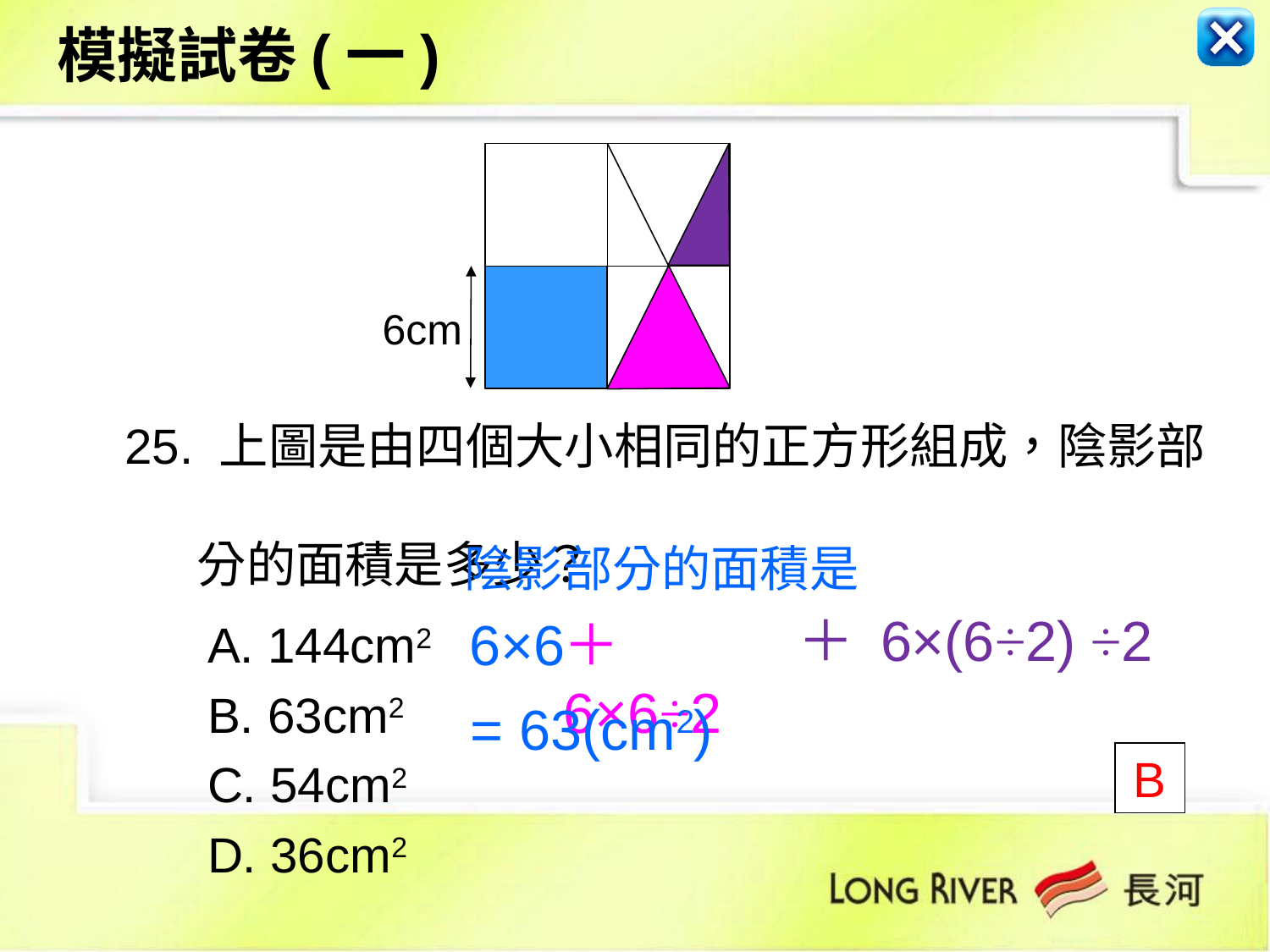

模擬試卷(一)

6cm
  25. 上圖是由四個大小相同的正方形組成，陰影部
        分的面積是多少？
        A. 144cm2
        B. 63cm2
        C. 54cm2
        D. 36cm2
陰影部分的面積是
＋ 6×(6÷2) ÷2
 6×6
＋ 6×6÷2
= 63(cm2)

 B